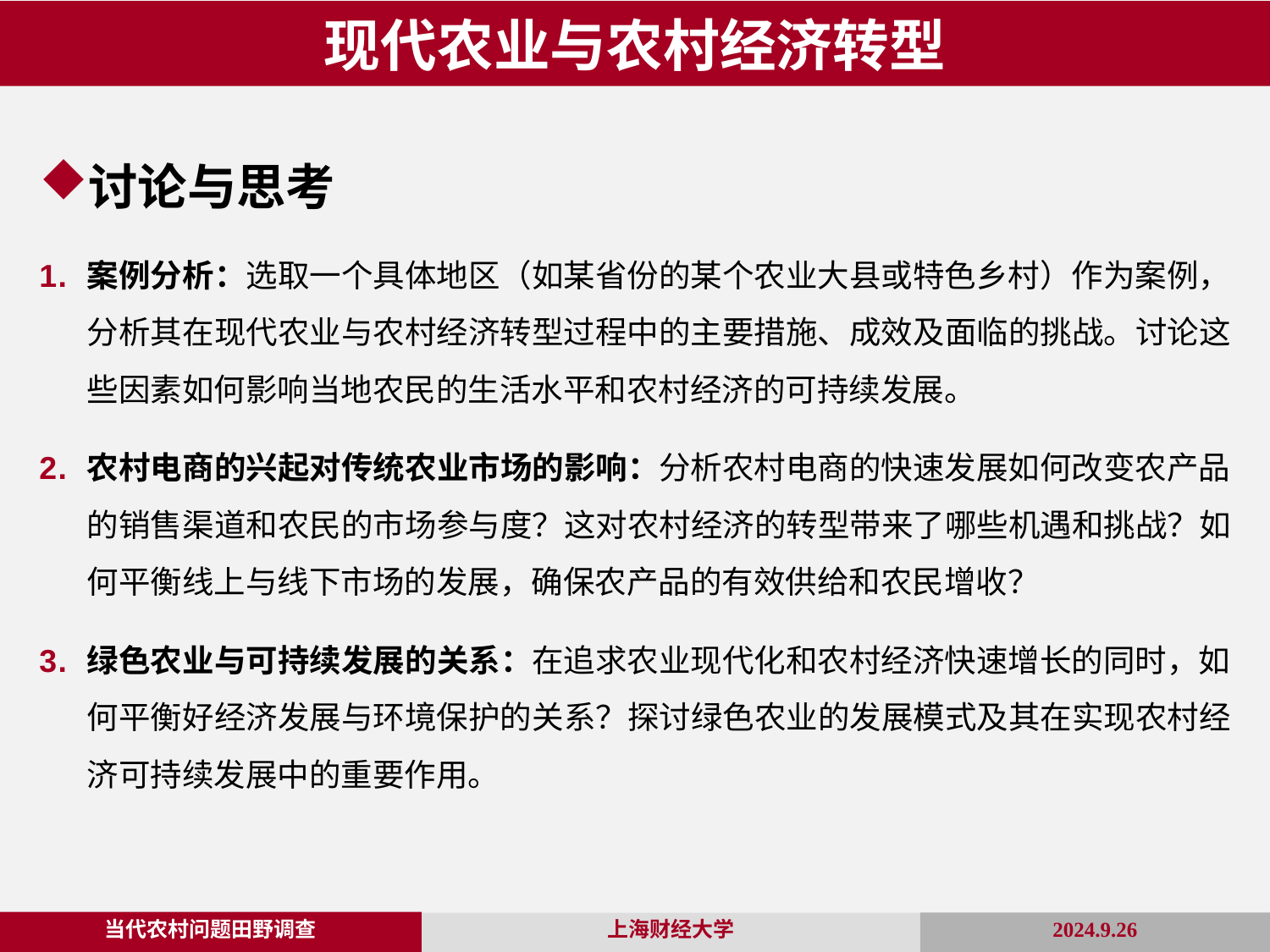

现代农业与农村经济转型
讨论与思考
案例分析：选取一个具体地区（如某省份的某个农业大县或特色乡村）作为案例，分析其在现代农业与农村经济转型过程中的主要措施、成效及面临的挑战。讨论这些因素如何影响当地农民的生活水平和农村经济的可持续发展。
农村电商的兴起对传统农业市场的影响：分析农村电商的快速发展如何改变农产品的销售渠道和农民的市场参与度？这对农村经济的转型带来了哪些机遇和挑战？如何平衡线上与线下市场的发展，确保农产品的有效供给和农民增收？
绿色农业与可持续发展的关系：在追求农业现代化和农村经济快速增长的同时，如何平衡好经济发展与环境保护的关系？探讨绿色农业的发展模式及其在实现农村经济可持续发展中的重要作用。
当代农村问题田野调查
2024.9.26
上海财经大学